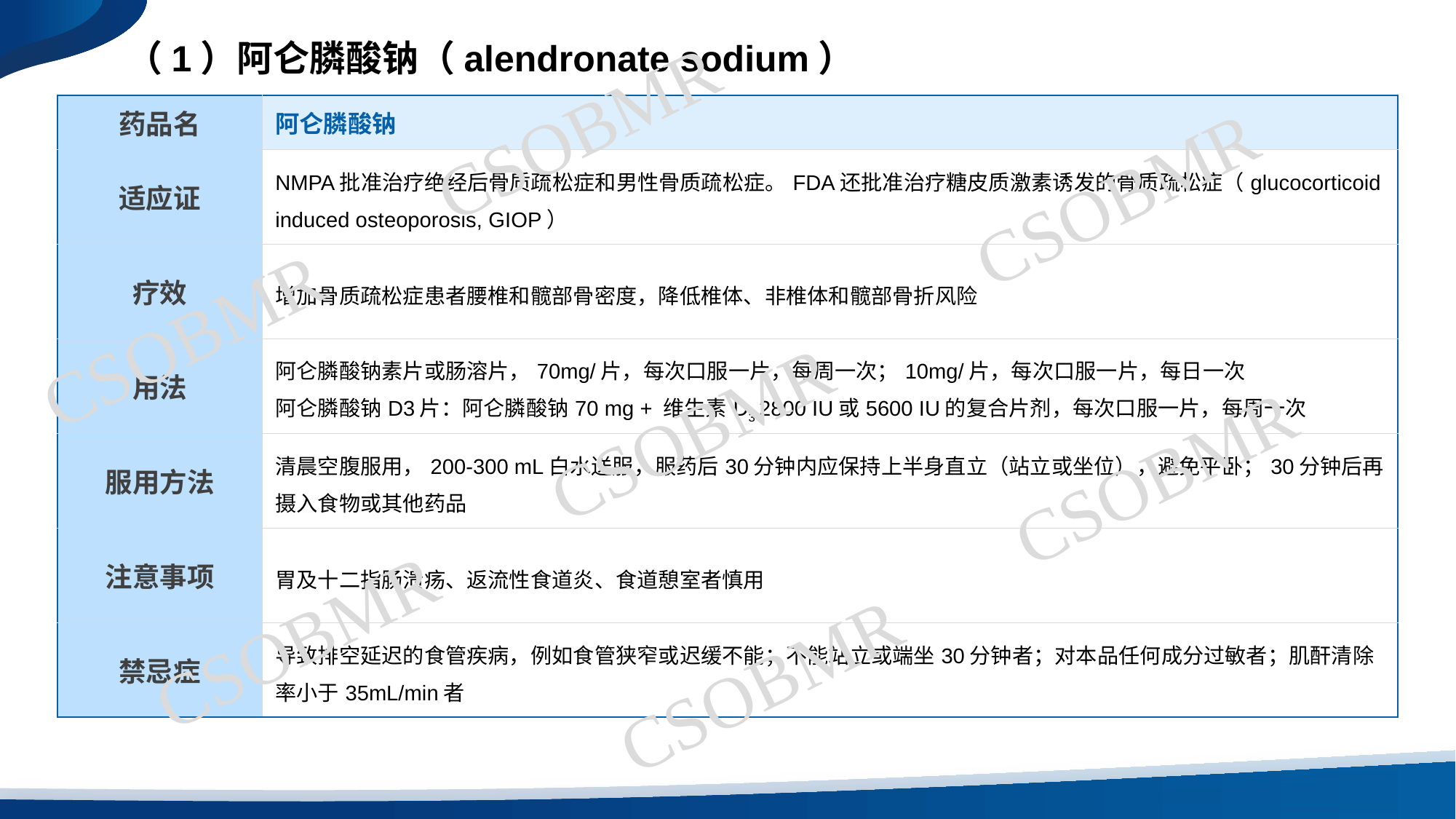

（1）阿仑膦酸钠（alendronate sodium）
CSOBMR
| 药品名 | 阿仑膦酸钠 |
| --- | --- |
| 适应证 | NMPA批准治疗绝经后骨质疏松症和男性骨质疏松症。FDA还批准治疗糖皮质激素诱发的骨质疏松症（glucocorticoid induced osteoporosis, GIOP） |
| 疗效 | 增加骨质疏松症患者腰椎和髋部骨密度，降低椎体、非椎体和髋部骨折风险 |
| 用法 | 阿仑膦酸钠素片或肠溶片，70mg/片，每次口服一片，每周一次；10mg/片，每次口服一片，每日一次 阿仑膦酸钠D3片：阿仑膦酸钠70 mg + 维生素D3 2800 IU或5600 IU的复合片剂，每次口服一片，每周一次 |
| 服用方法 | 清晨空腹服用，200-300 mL白水送服，服药后30分钟内应保持上半身直立（站立或坐位），避免平卧；30分钟后再摄入食物或其他药品 |
| 注意事项 | 胃及十二指肠溃疡、返流性食道炎、食道憩室者慎用 |
| 禁忌症 | 导致排空延迟的食管疾病，例如食管狭窄或迟缓不能；不能站立或端坐30分钟者；对本品任何成分过敏者；肌酐清除率小于35mL/min者 |
CSOBMR
CSOBMR
CSOBMR
CSOBMR
CSOBMR
CSOBMR